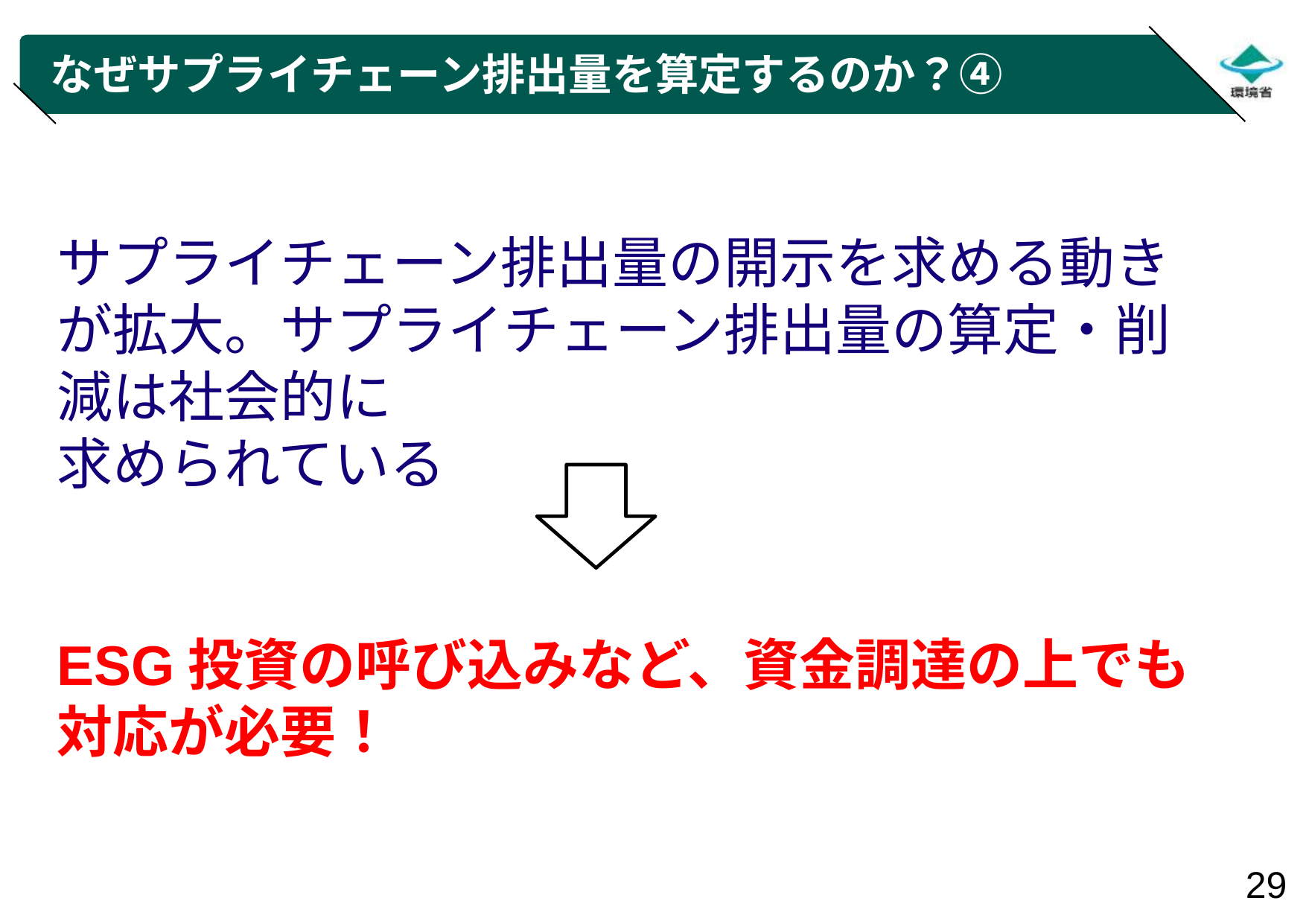

# なぜサプライチェーン排出量を算定するのか？④
サプライチェーン排出量の開示を求める動きが拡大。サプライチェーン排出量の算定・削減は社会的に
求められている

ESG投資の呼び込みなど、資金調達の上でも
対応が必要！